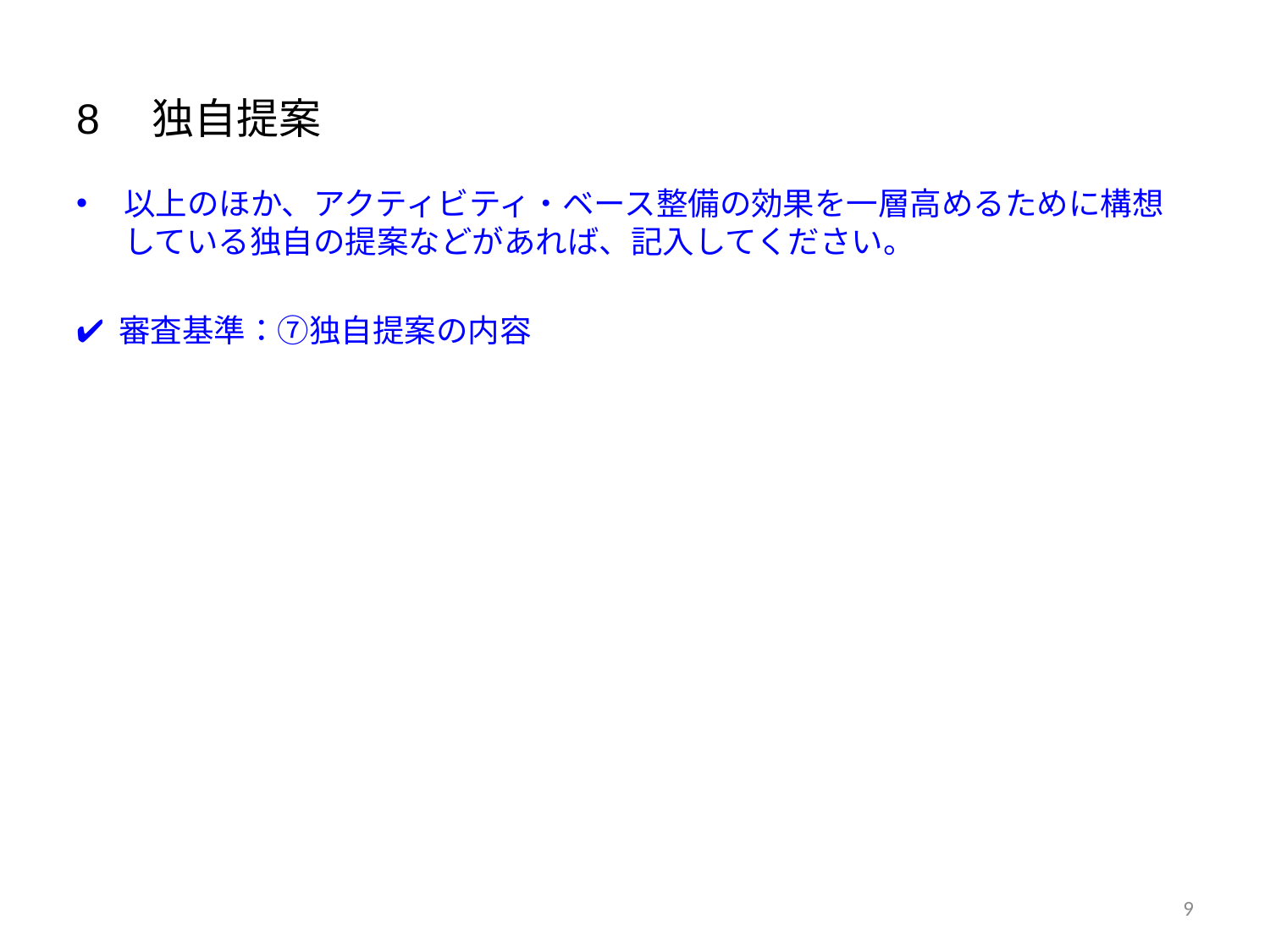

# 8　独自提案
以上のほか、アクティビティ・ベース整備の効果を一層高めるために構想している独自の提案などがあれば、記入してください。

✔ 審査基準：⑦独自提案の内容
9